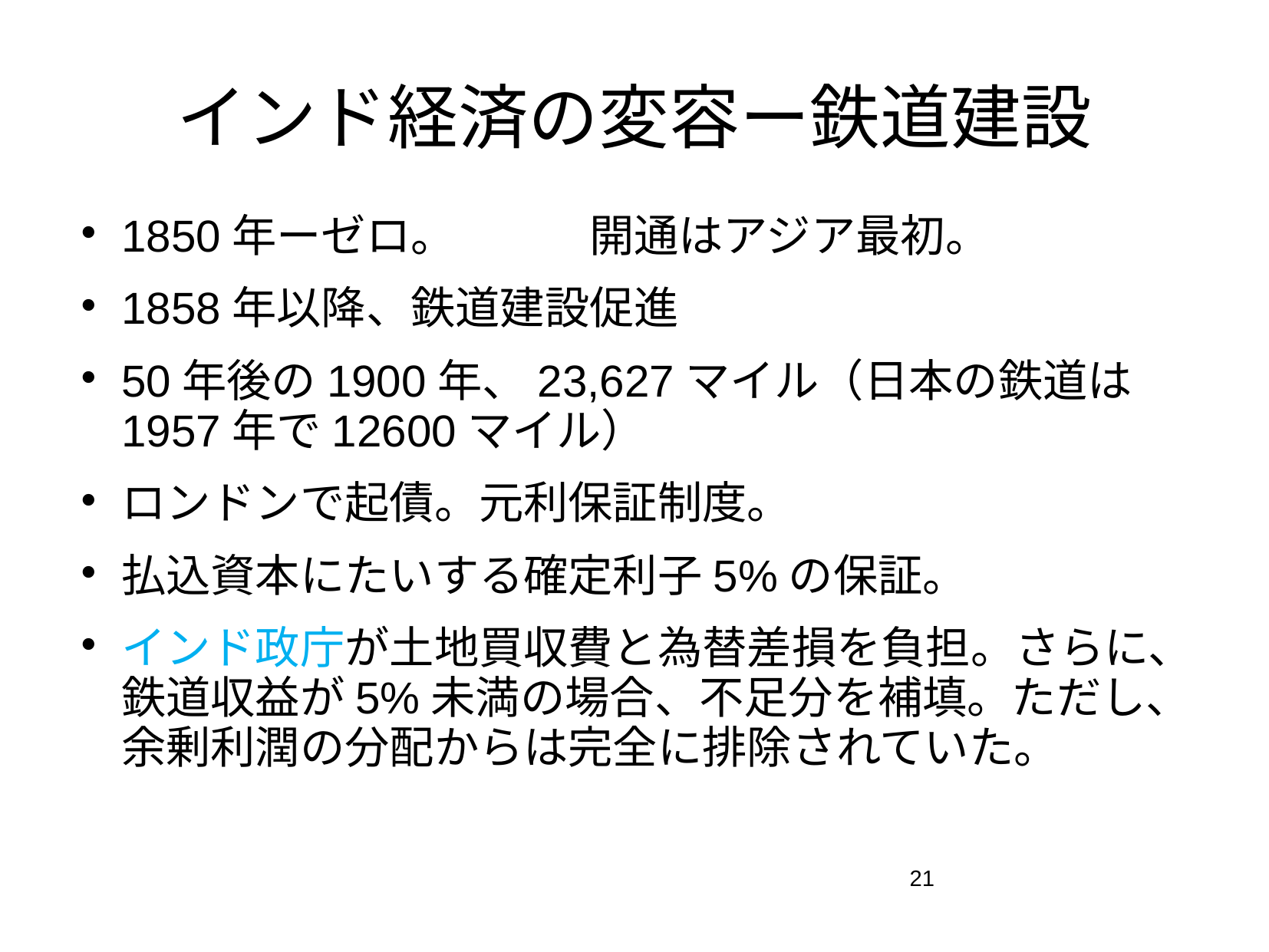

# インド経済の変容ー鉄道建設
1850年ーゼロ。　　　開通はアジア最初。
1858年以降、鉄道建設促進
50年後の1900年、23,627マイル（日本の鉄道は1957年で12600マイル）
ロンドンで起債。元利保証制度。
払込資本にたいする確定利子5%の保証。
インド政庁が土地買収費と為替差損を負担。さらに、鉄道収益が5%未満の場合、不足分を補填。ただし、余剰利潤の分配からは完全に排除されていた。
21